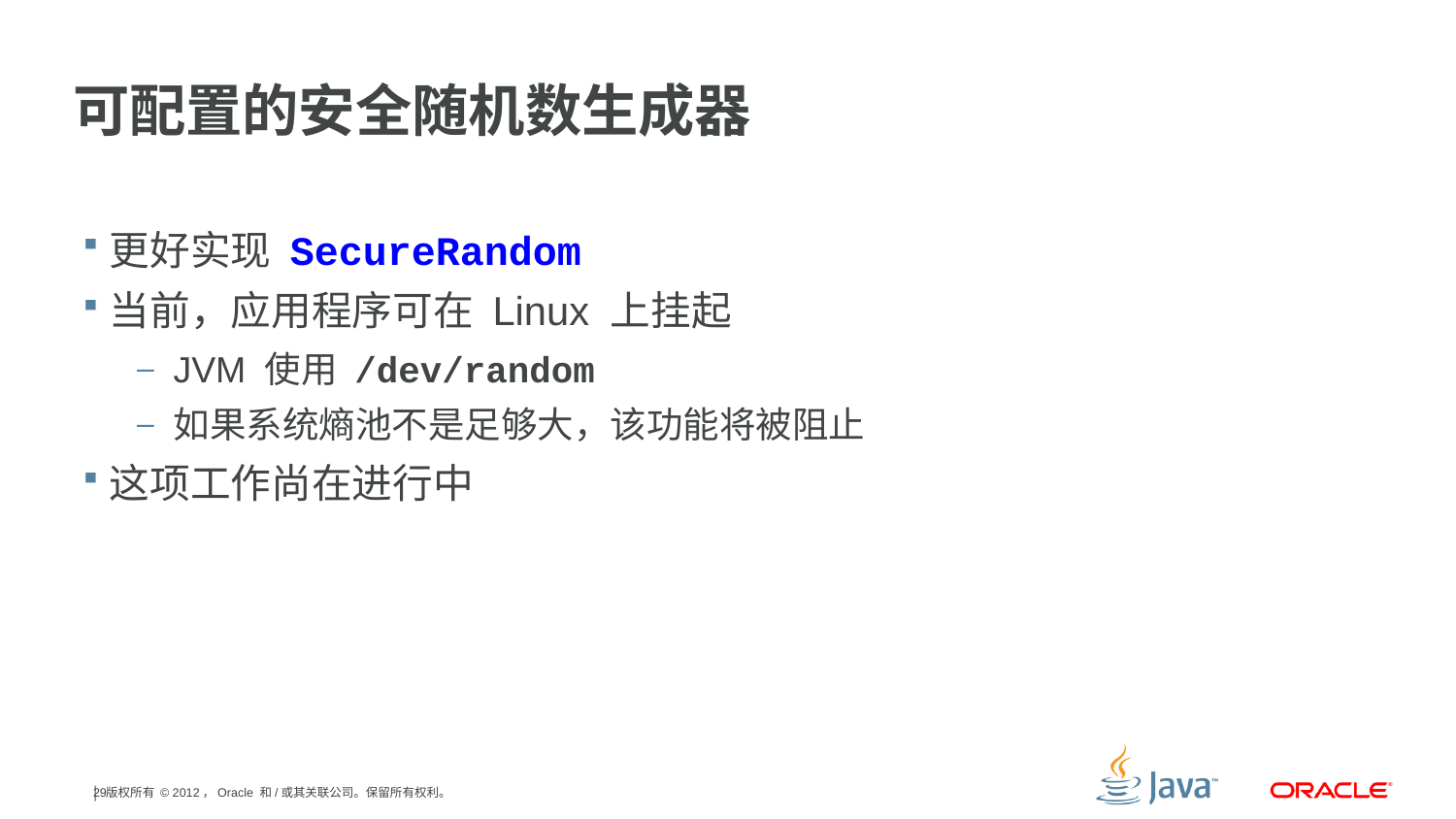

# 可配置的安全随机数生成器
更好实现 SecureRandom
当前，应用程序可在 Linux 上挂起
JVM 使用 /dev/random
如果系统熵池不是足够大，该功能将被阻止
这项工作尚在进行中